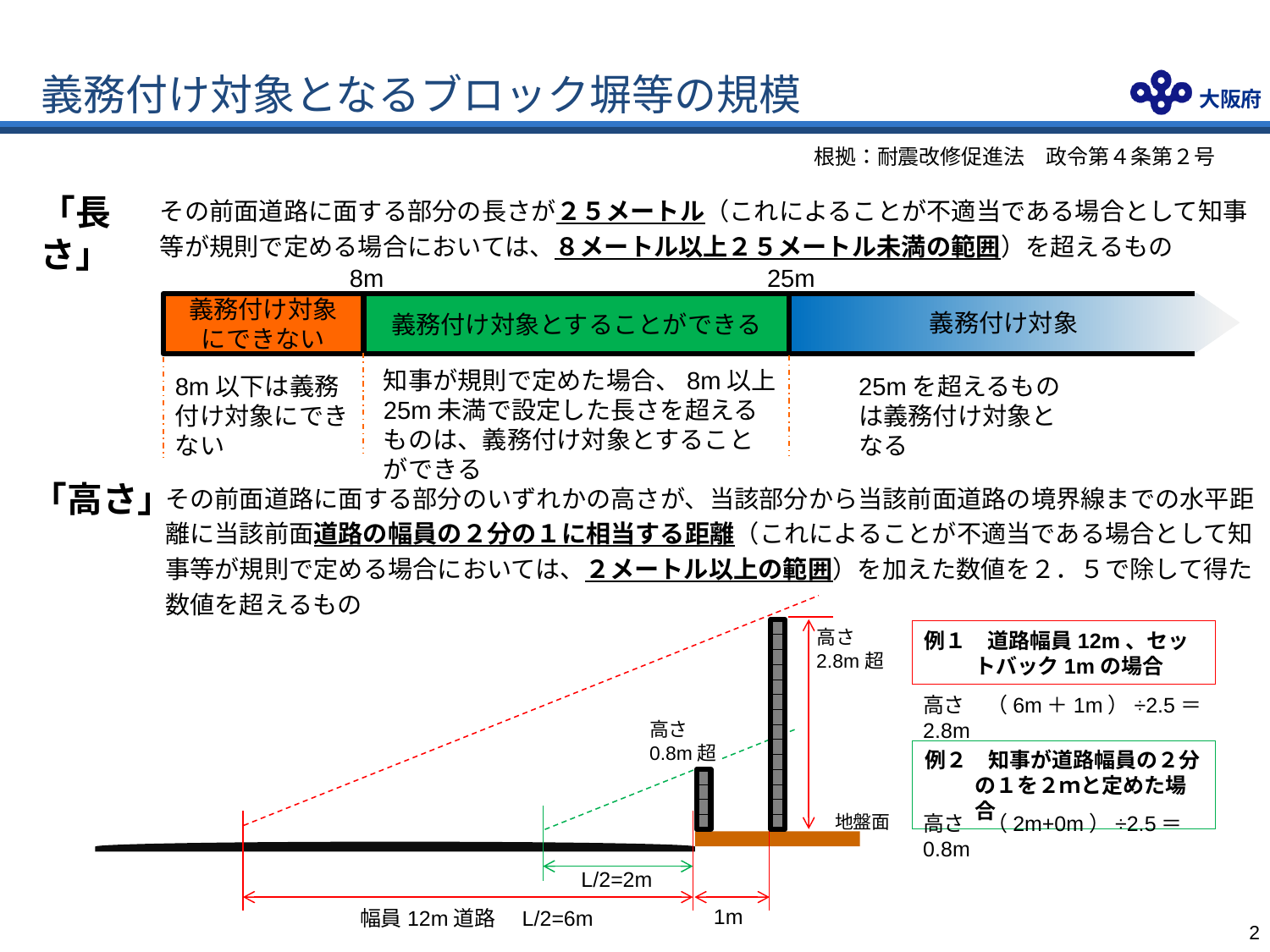

# 義務付け対象となるブロック塀等の規模
根拠：耐震改修促進法　政令第４条第２号
「長さ」
その前面道路に面する部分の長さが２５メートル（これによることが不適当である場合として知事等が規則で定める場合においては、８メートル以上２５メートル未満の範囲）を超えるもの
8m
25m

義務付け対象
義務付け対象
にできない
義務付け対象とすることができる
8m以下は義務付け対象にできない
知事が規則で定めた場合、8m以上25m未満で設定した長さを超えるものは、義務付け対象とすることができる
25mを超えるものは義務付け対象となる
「高さ」
その前面道路に面する部分のいずれかの高さが、当該部分から当該前面道路の境界線までの水平距離に当該前面道路の幅員の２分の１に相当する距離（これによることが不適当である場合として知事等が規則で定める場合においては、２メートル以上の範囲）を加えた数値を２．５で除して得た数値を超えるもの

高さ
2.8m超
例１　道路幅員12m、セットバック1mの場合
高さ　（6m＋1m）÷2.5＝2.8m
高さ
0.8m超
例２　知事が道路幅員の２分の１を２ｍと定めた場合

地盤面
高さ　（2m+0m）÷2.5＝0.8m

L/2=2m
1m
幅員12m道路　L/2=6m
2